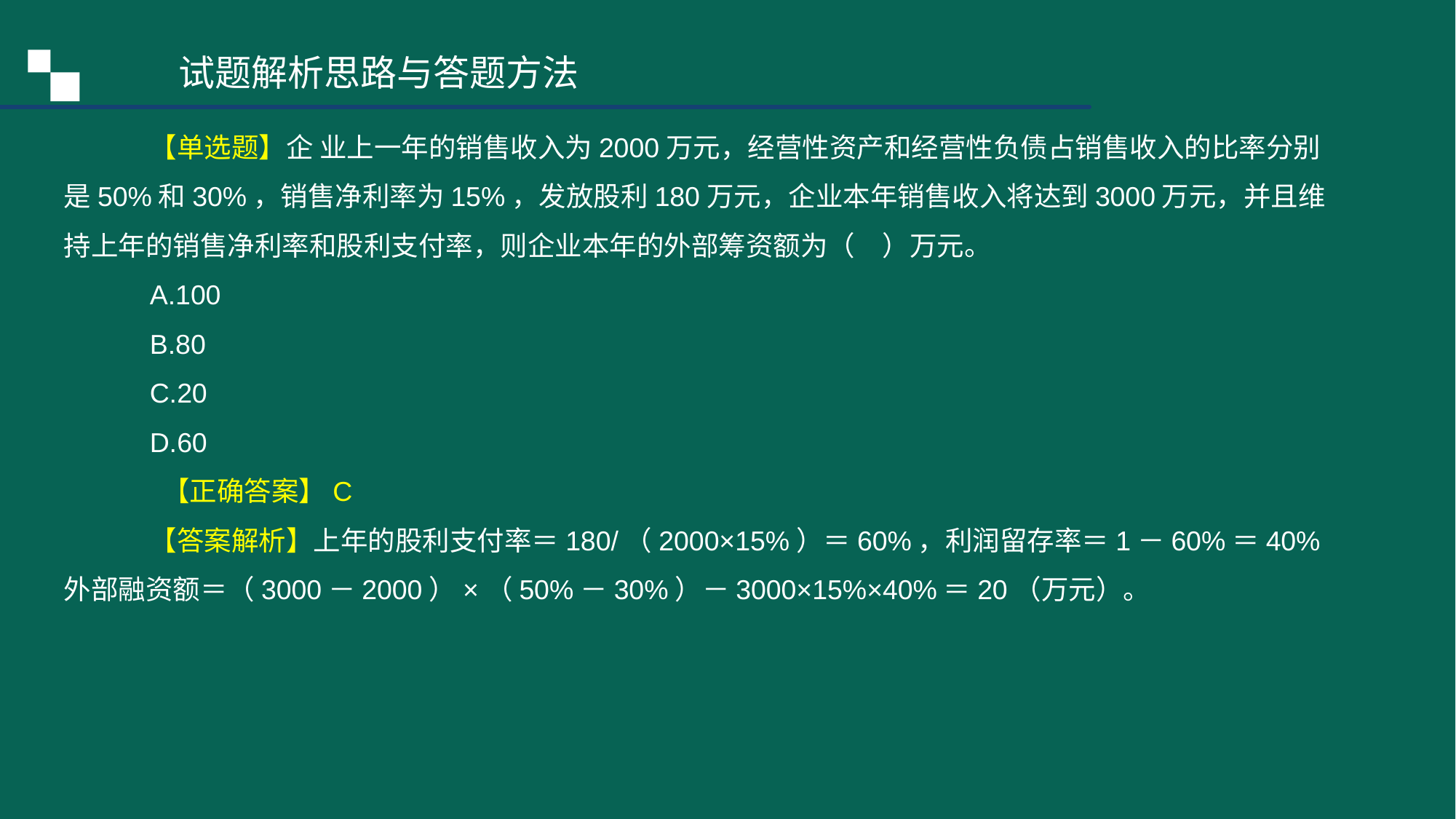

试题解析思路与答题方法
【单选题】企 业上一年的销售收入为2000万元，经营性资产和经营性负债占销售收入的比率分别是50%和30%，销售净利率为15%，发放股利180万元，企业本年销售收入将达到3000万元，并且维持上年的销售净利率和股利支付率，则企业本年的外部筹资额为（　）万元。
A.100
B.80
C.20
D.60
 【正确答案】C
【答案解析】上年的股利支付率＝180/（2000×15%）＝60%，利润留存率＝1－60%＝40%
外部融资额＝（3000－2000）×（50%－30%）－3000×15%×40%＝20（万元）。